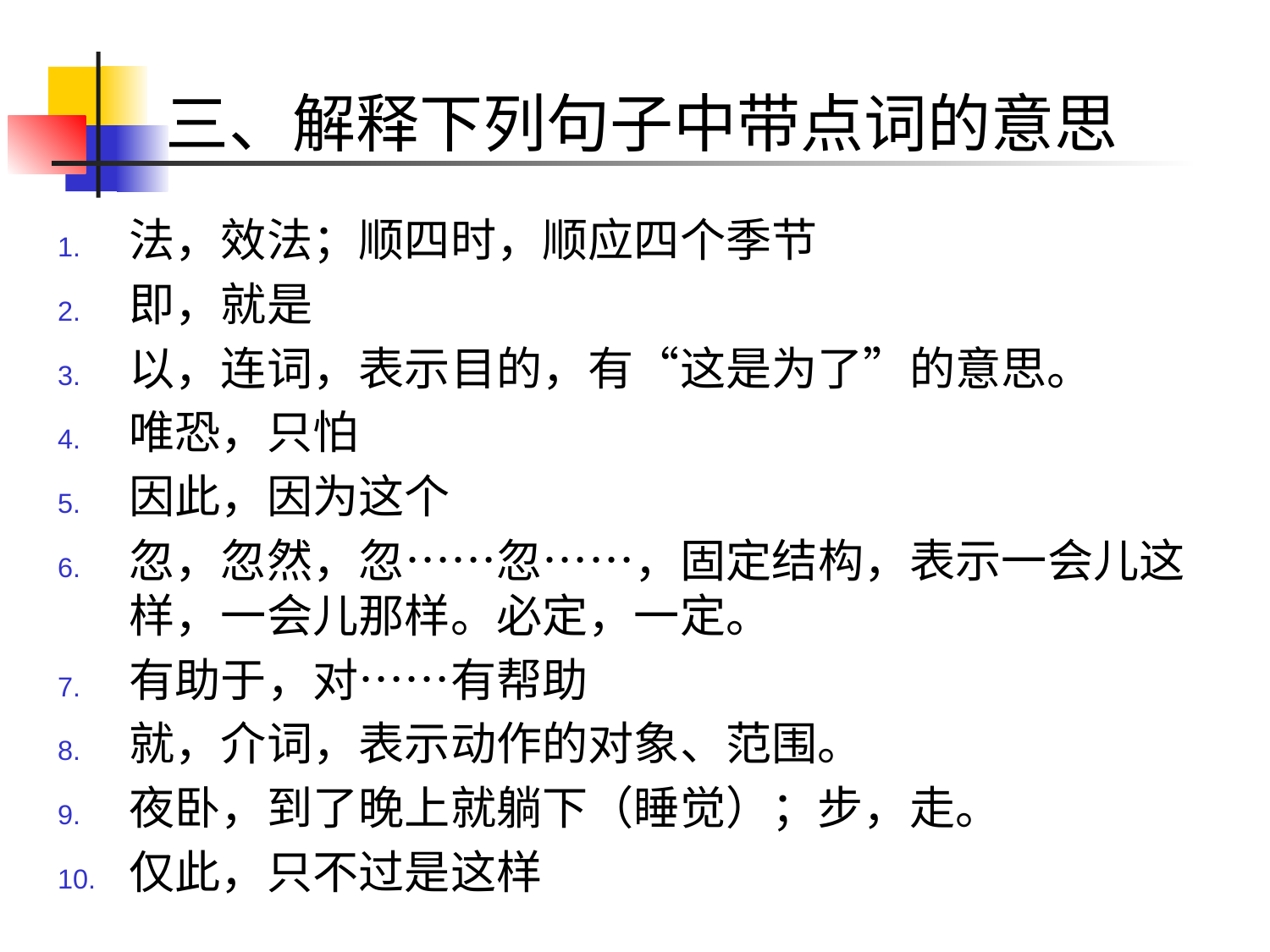

# 三、解释下列句子中带点词的意思
法，效法；顺四时，顺应四个季节
即，就是
以，连词，表示目的，有“这是为了”的意思。
唯恐，只怕
因此，因为这个
忽，忽然，忽……忽……，固定结构，表示一会儿这样，一会儿那样。必定，一定。
有助于，对……有帮助
就，介词，表示动作的对象、范围。
夜卧，到了晚上就躺下（睡觉）；步，走。
仅此，只不过是这样